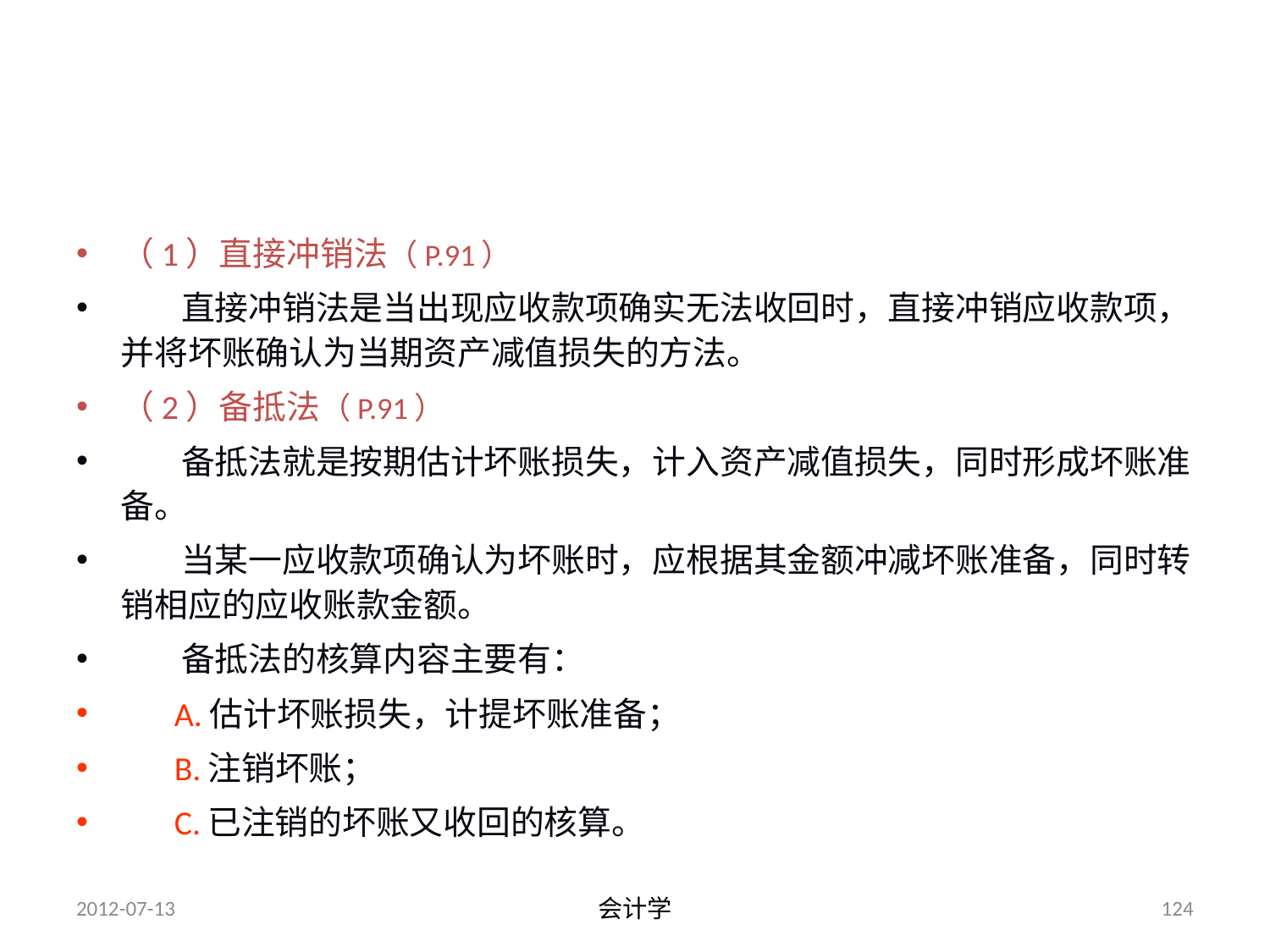

# 2.核算方法
（1）直接冲销法（P.91）
       直接冲销法是当出现应收款项确实无法收回时，直接冲销应收款项，并将坏账确认为当期资产减值损失的方法。
（2）备抵法（P.91）
       备抵法就是按期估计坏账损失，计入资产减值损失，同时形成坏账准备。
       当某一应收款项确认为坏账时，应根据其金额冲减坏账准备，同时转销相应的应收账款金额。
       备抵法的核算内容主要有：
       A.估计坏账损失，计提坏账准备；
       B.注销坏账；
       C.已注销的坏账又收回的核算。
2012-07-13
会计学
124